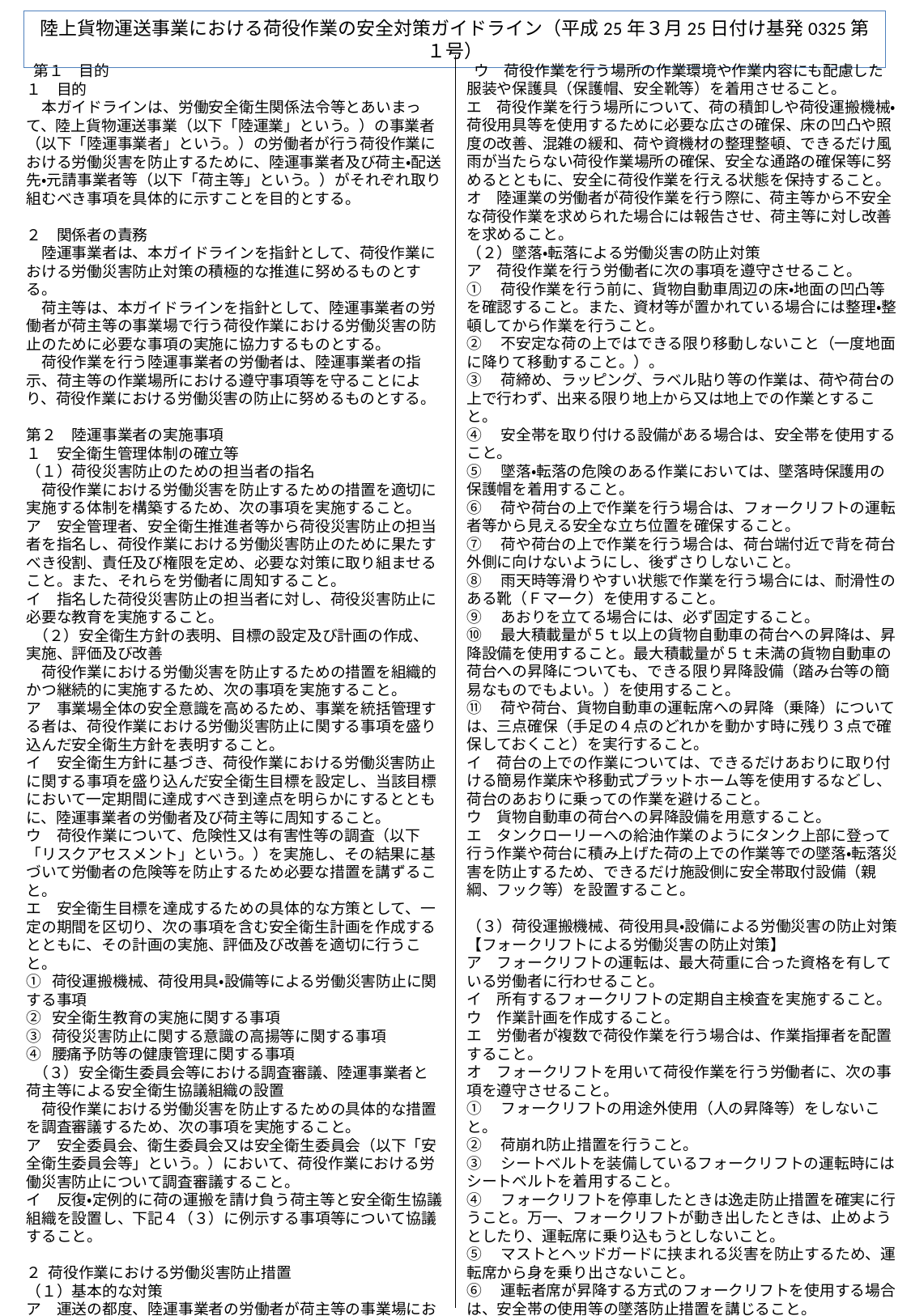

陸上貨物運送事業における荷役作業の安全対策ガイドライン（平成25年３月25日付け基発0325第１号）
 第１　目的
１　目的
　本ガイドラインは、労働安全衛生関係法令等とあいまって、陸上貨物運送事業（以下「陸運業」という。）の事業者（以下「陸運事業者」という。）の労働者が行う荷役作業における労働災害を防止するために、陸運事業者及び荷主・配送先・元請事業者等（以下「荷主等」という。）がそれぞれ取り組むべき事項を具体的に示すことを目的とする。

２　関係者の責務
　陸運事業者は、本ガイドラインを指針として、荷役作業における労働災害防止対策の積極的な推進に努めるものとする。
　荷主等は、本ガイドラインを指針として、陸運事業者の労働者が荷主等の事業場で行う荷役作業における労働災害の防止のために必要な事項の実施に協力するものとする。
　荷役作業を行う陸運事業者の労働者は、陸運事業者の指示、荷主等の作業場所における遵守事項等を守ることにより、荷役作業における労働災害の防止に努めるものとする。

第２　陸運事業者の実施事項
１　安全衛生管理体制の確立等
（１）荷役災害防止のための担当者の指名
　荷役作業における労働災害を防止するための措置を適切に実施する体制を構築するため、次の事項を実施すること。
ア　安全管理者、安全衛生推進者等から荷役災害防止の担当者を指名し、荷役作業における労働災害防止のために果たすべき役割、責任及び権限を定め、必要な対策に取り組ませること。また、それらを労働者に周知すること。
イ　指名した荷役災害防止の担当者に対し、荷役災害防止に必要な教育を実施すること。
 （２）安全衛生方針の表明、目標の設定及び計画の作成、実施、評価及び改善
　荷役作業における労働災害を防止するための措置を組織的かつ継続的に実施するため、次の事項を実施すること。
ア　事業場全体の安全意識を高めるため、事業を統括管理する者は、荷役作業における労働災害防止に関する事項を盛り込んだ安全衛生方針を表明すること。
イ　安全衛生方針に基づき、荷役作業における労働災害防止に関する事項を盛り込んだ安全衛生目標を設定し、当該目標において一定期間に達成すべき到達点を明らかにするとともに、陸運事業者の労働者及び荷主等に周知すること。
ウ　荷役作業について、危険性又は有害性等の調査（以下「リスクアセスメント」という。）を実施し、その結果に基づいて労働者の危険等を防止するため必要な措置を講ずること。
エ　安全衛生目標を達成するための具体的な方策として、一定の期間を区切り、次の事項を含む安全衛生計画を作成するとともに、その計画の実施、評価及び改善を適切に行うこと。
①  荷役運搬機械、荷役用具・設備等による労働災害防止に関する事項
②  安全衛生教育の実施に関する事項
③  荷役災害防止に関する意識の高揚等に関する事項
④  腰痛予防等の健康管理に関する事項
 （３）安全衛生委員会等における調査審議、陸運事業者と荷主等による安全衛生協議組織の設置
　荷役作業における労働災害を防止するための具体的な措置を調査審議するため、次の事項を実施すること。
ア　安全委員会、衛生委員会又は安全衛生委員会（以下「安全衛生委員会等」という。）において、荷役作業における労働災害防止について調査審議すること。
イ　反復・定例的に荷の運搬を請け負う荷主等と安全衛生協議組織を設置し、下記４（３）に例示する事項等について協議すること。

２  荷役作業における労働災害防止措置
（１）基本的な対策
ア　運送の都度、陸運事業者の労働者が荷主等の事業場において荷役作業を行う必要があるか事前に確認すること。また、事前に確認しなかった荷役作業は行わせないこと。
イ　荷主等に確認した荷役作業の内容に応じた適切な安全衛生対策を講ずること。
 ウ　荷役作業を行う場所の作業環境や作業内容にも配慮した服装や保護具（保護帽、安全靴等）を着用させること。
エ　荷役作業を行う場所について、荷の積卸しや荷役運搬機械・荷役用具等を使用するために必要な広さの確保、床の凹凸や照度の改善、混雑の緩和、荷や資機材の整理整頓、できるだけ風雨が当たらない荷役作業場所の確保、安全な通路の確保等に努めるとともに、安全に荷役作業を行える状態を保持すること。
オ　陸運業の労働者が荷役作業を行う際に、荷主等から不安全な荷役作業を求められた場合には報告させ、荷主等に対し改善を求めること。
（２）墜落・転落による労働災害の防止対策
ア　荷役作業を行う労働者に次の事項を遵守させること。
①　荷役作業を行う前に、貨物自動車周辺の床・地面の凹凸等を確認すること。また、資材等が置かれている場合には整理・整頓してから作業を行うこと。
②　不安定な荷の上ではできる限り移動しないこと（一度地面に降りて移動すること。）。
③　荷締め、ラッピング、ラベル貼り等の作業は、荷や荷台の上で行わず、出来る限り地上から又は地上での作業とすること。
④　安全帯を取り付ける設備がある場合は、安全帯を使用すること。
⑤　墜落・転落の危険のある作業においては、墜落時保護用の保護帽を着用すること。
⑥　荷や荷台の上で作業を行う場合は、フォークリフトの運転者等から見える安全な立ち位置を確保すること。
⑦　荷や荷台の上で作業を行う場合は、荷台端付近で背を荷台外側に向けないようにし、後ずさりしないこと。
⑧　雨天時等滑りやすい状態で作業を行う場合には、耐滑性のある靴（Ｆマーク）を使用すること。
⑨　あおりを立てる場合には、必ず固定すること。
⑩　最大積載量が５ｔ以上の貨物自動車の荷台への昇降は、昇降設備を使用すること。最大積載量が５ｔ未満の貨物自動車の荷台への昇降についても、できる限り昇降設備（踏み台等の簡易なものでもよい。）を使用すること。
⑪　荷や荷台、貨物自動車の運転席への昇降（乗降）については、三点確保（手足の４点のどれかを動かす時に残り３点で確保しておくこと）を実行すること。
イ　荷台の上での作業については、できるだけあおりに取り付ける簡易作業床や移動式プラットホーム等を使用するなどし、荷台のあおりに乗っての作業を避けること。
ウ　貨物自動車の荷台への昇降設備を用意すること。
エ　タンクローリーへの給油作業のようにタンク上部に登って行う作業や荷台に積み上げた荷の上での作業等での墜落・転落災害を防止するため、できるだけ施設側に安全帯取付設備（親綱、フック等）を設置すること。

（３）荷役運搬機械、荷役用具・設備による労働災害の防止対策
【フォークリフトによる労働災害の防止対策】
ア　フォークリフトの運転は、最大荷重に合った資格を有している労働者に行わせること。
イ　所有するフォークリフトの定期自主検査を実施すること。
ウ　作業計画を作成すること。
エ　労働者が複数で荷役作業を行う場合は、作業指揮者を配置すること。
オ　フォークリフトを用いて荷役作業を行う労働者に、次の事項を遵守させること。
①　フォークリフトの用途外使用（人の昇降等）をしないこと。
②　荷崩れ防止措置を行うこと。
③　シートベルトを装備しているフォークリフトの運転時にはシートベルトを着用すること。
④　フォークリフトを停車したときは逸走防止措置を確実に行うこと。万一、フォークリフトが動き出したときは、止めようとしたり、運転席に乗り込もうとしないこと。
⑤　マストとヘッドガードに挟まれる災害を防止するため、運転席から身を乗り出さないこと。
⑥　運転者席が昇降する方式のフォークリフトを使用する場合は、安全帯の使用等の墜落防止措置を講じること。
⑦　急停止、急旋回を行わないこと。